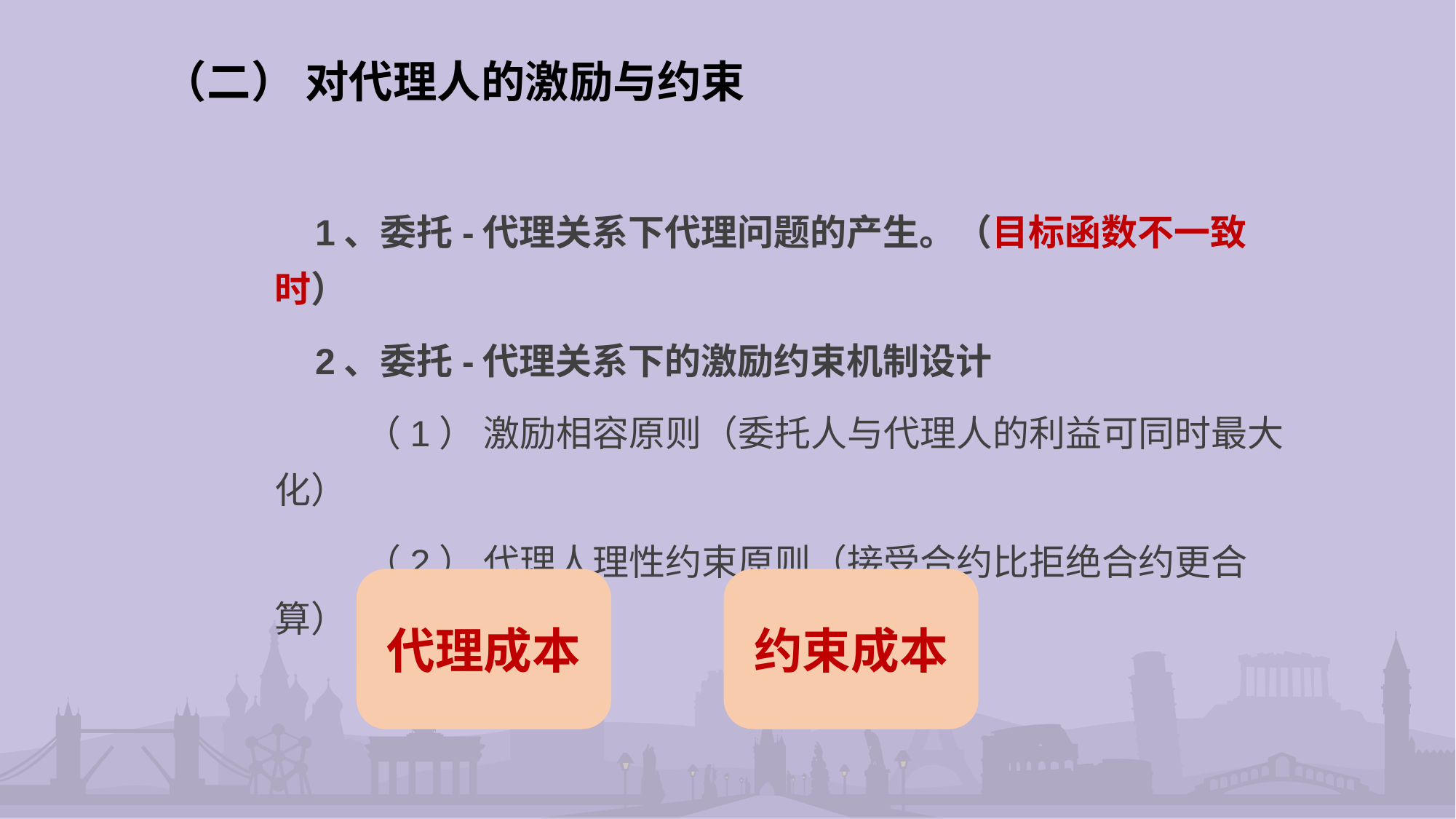

# （二） 对代理人的激励与约束
    1、委托-代理关系下代理问题的产生。（目标函数不一致时）
    2、委托-代理关系下的激励约束机制设计
          （1） 激励相容原则（委托人与代理人的利益可同时最大化）
          （2） 代理人理性约束原则（接受合约比拒绝合约更合算）

代理成本
约束成本